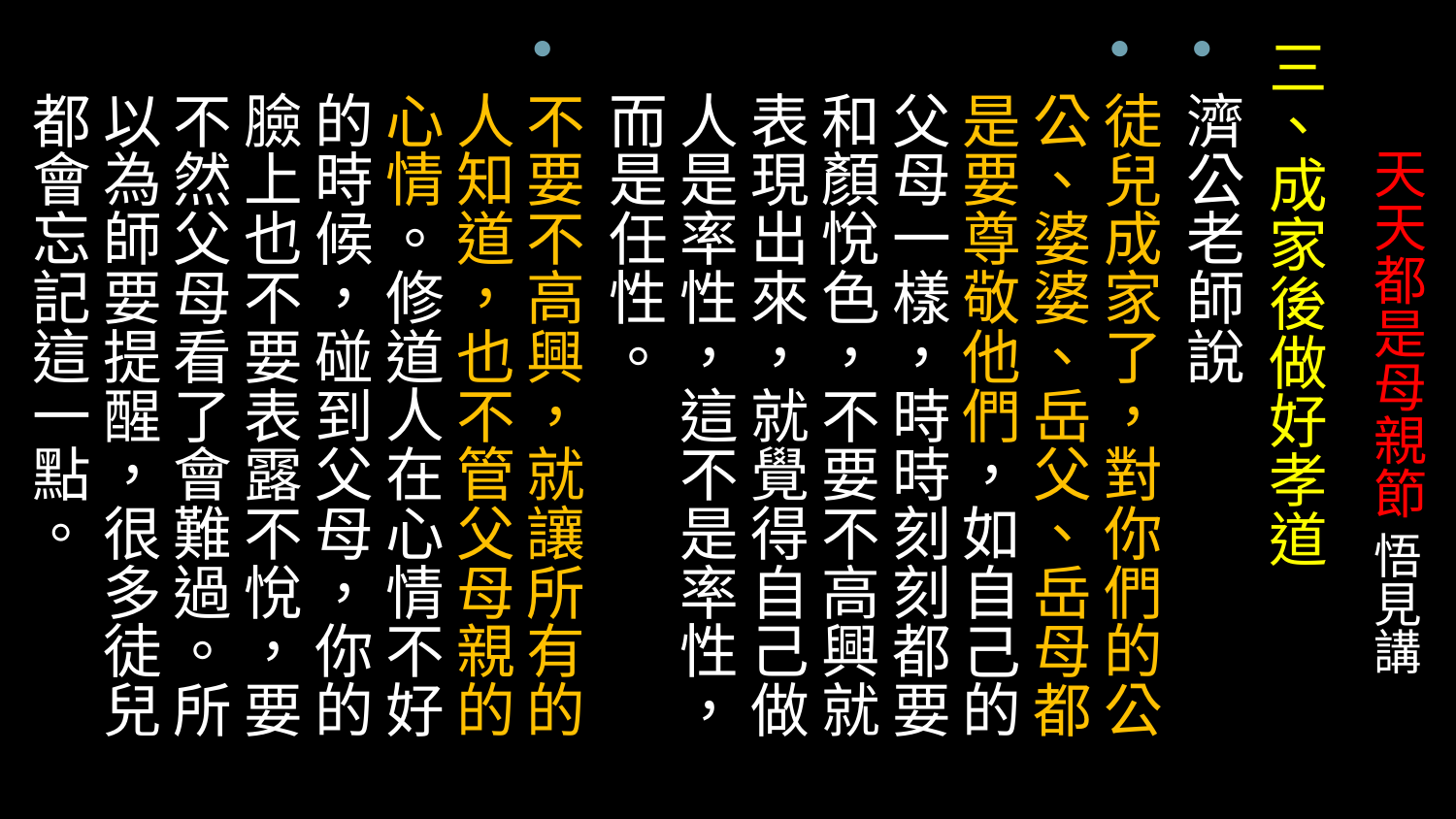

三、成家後做好孝道
濟公老師說
徒兒成家了，對你們的公公、婆婆、岳父、岳母都是要尊敬他們，如自己的父母一樣，時時刻刻都要和顏悅色，不要不高興就表現出來，就覺得自己做人是率性，這不是率性，而是任性。
不要不高興，就讓所有的人知道，也不管父母親的心情。修道人在心情不好的時候，碰到父母，你的臉上也不要表露不悅，要不然父母看了會難過。所以為師要提醒，很多徒兒都會忘記這一點。的的。
# 天天都是母親節 悟見講